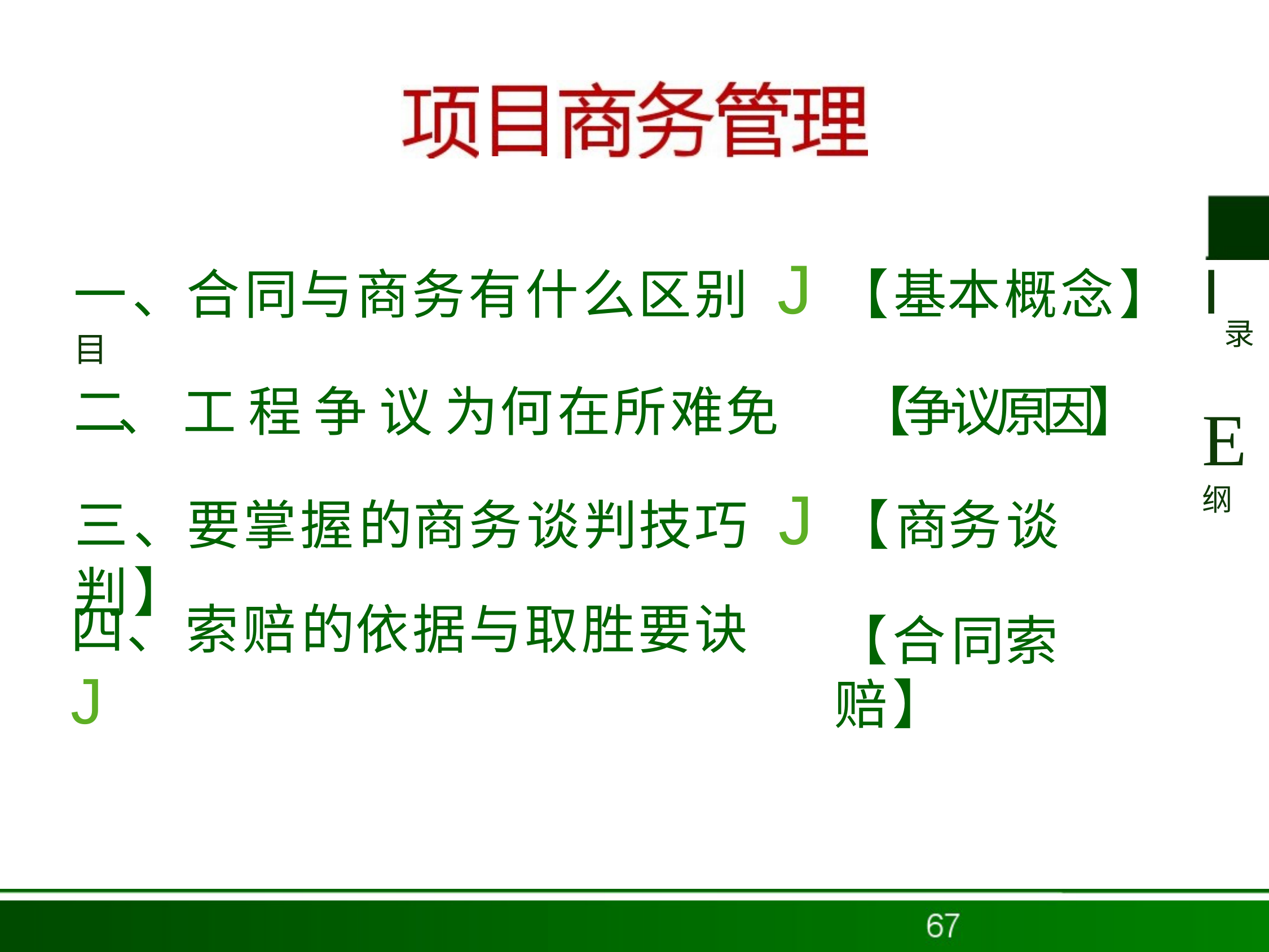

# 一、合同与商务有什么区别 J	【基本概念】 I 目
E纲
录
二、 工 程 争 议 为何在所难免	【争议原因】
三、要掌握的商务谈判技巧 J	【商务谈判】
四、索赔的依据与取胜要诀 J
【合同索赔】